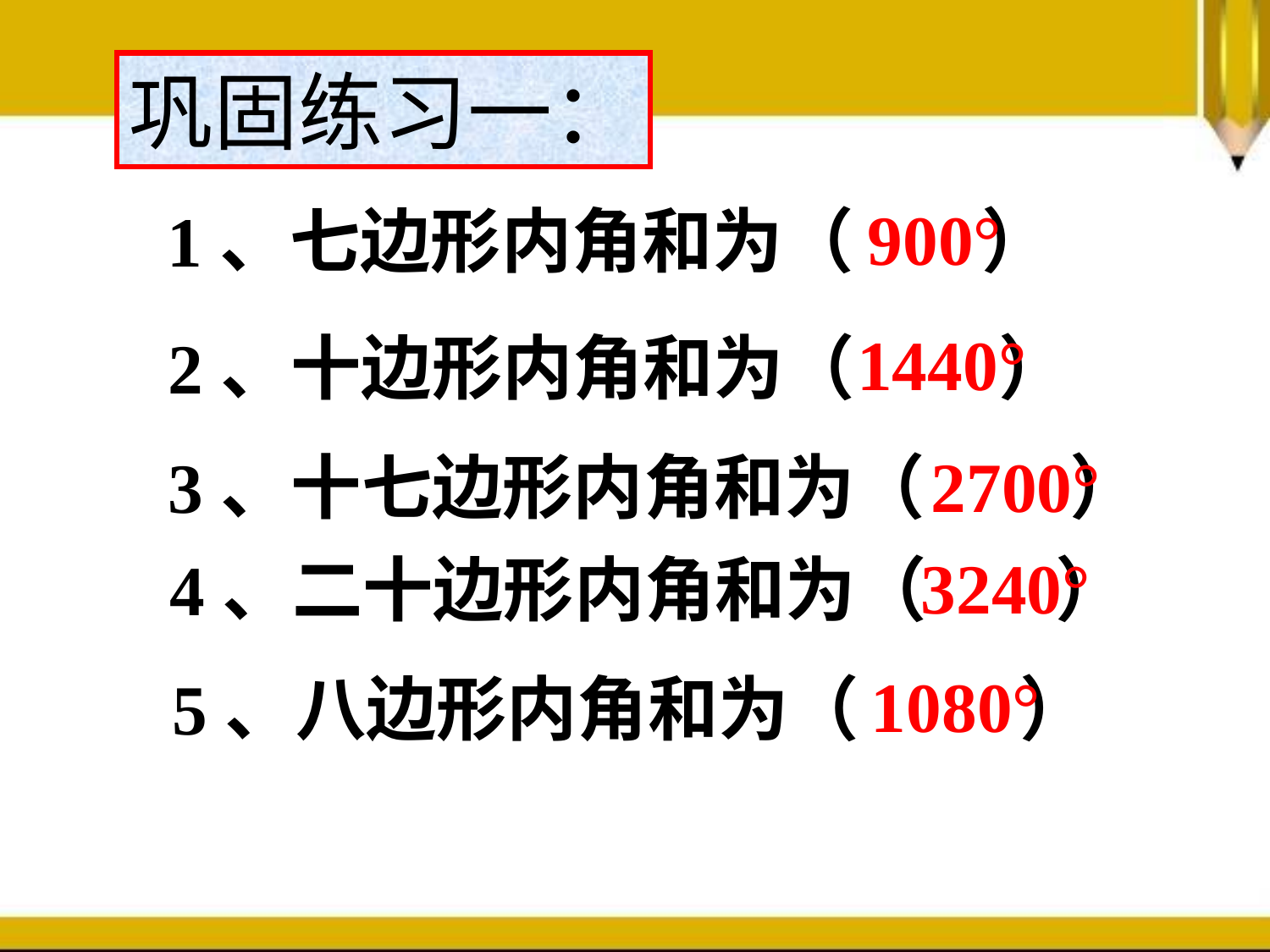

巩固练习一：
900°
1、七边形内角和为（        ）
1440°
2、十边形内角和为（         ）
2700°
3、十七边形内角和为（         ）
3240°
4、二十边形内角和为（        ）
1080°
5、八边形内角和为（          ）